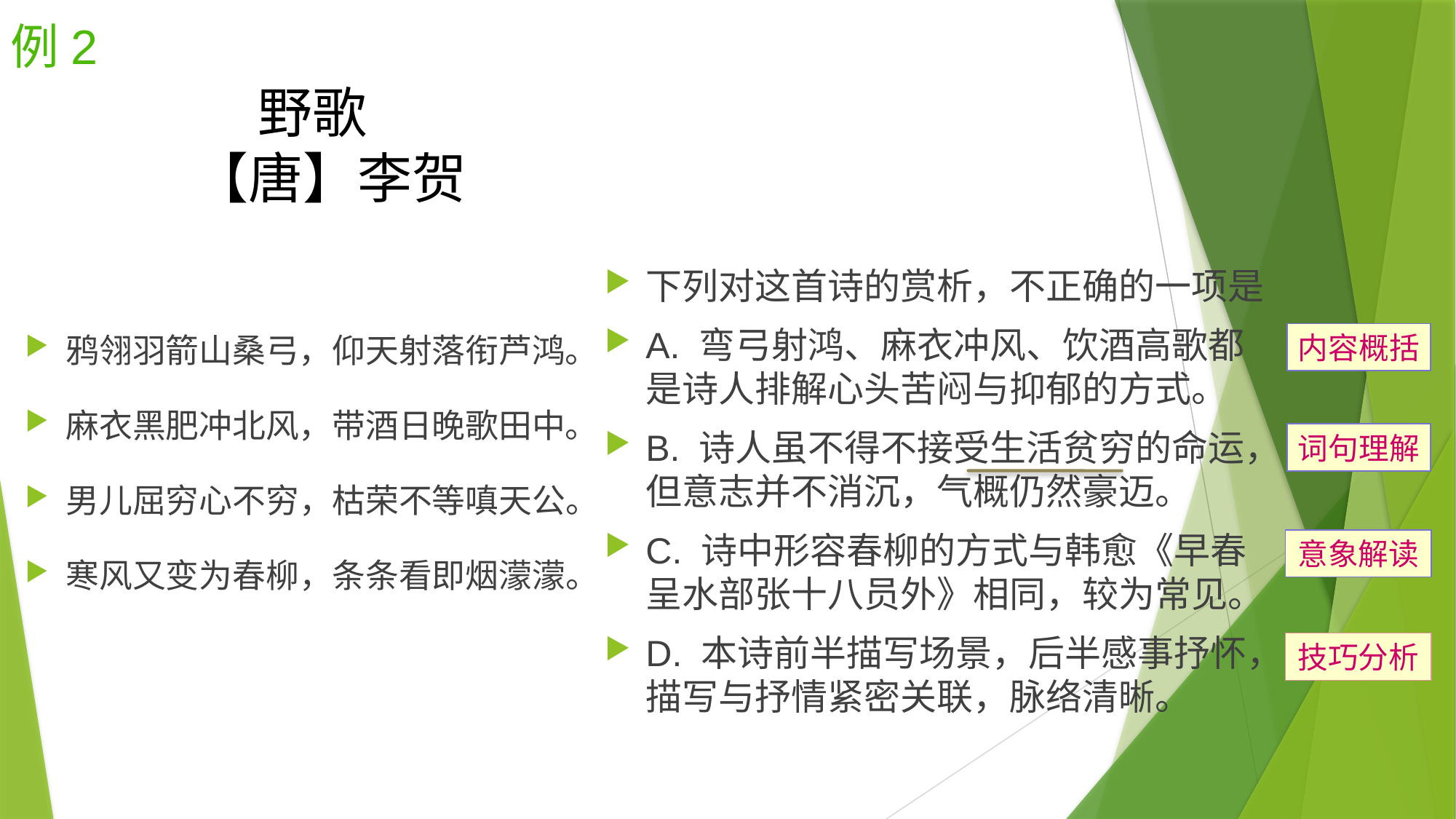

例2
# 野歌 【唐】李贺
下列对这首诗的赏析，不正确的一项是
A. 弯弓射鸿、麻衣冲风、饮酒高歌都是诗人排解心头苦闷与抑郁的方式。
B. 诗人虽不得不接受生活贫穷的命运，但意志并不消沉，气概仍然豪迈。
C. 诗中形容春柳的方式与韩愈《早春呈水部张十八员外》相同，较为常见。
D. 本诗前半描写场景，后半感事抒怀，描写与抒情紧密关联，脉络清晰。
鸦翎羽箭山桑弓，仰天射落衔芦鸿。
麻衣黑肥冲北风，带酒日晚歌田中。
男儿屈穷心不穷，枯荣不等嗔天公。
寒风又变为春柳，条条看即烟濛濛。

内容概括
词句理解
意象解读
技巧分析